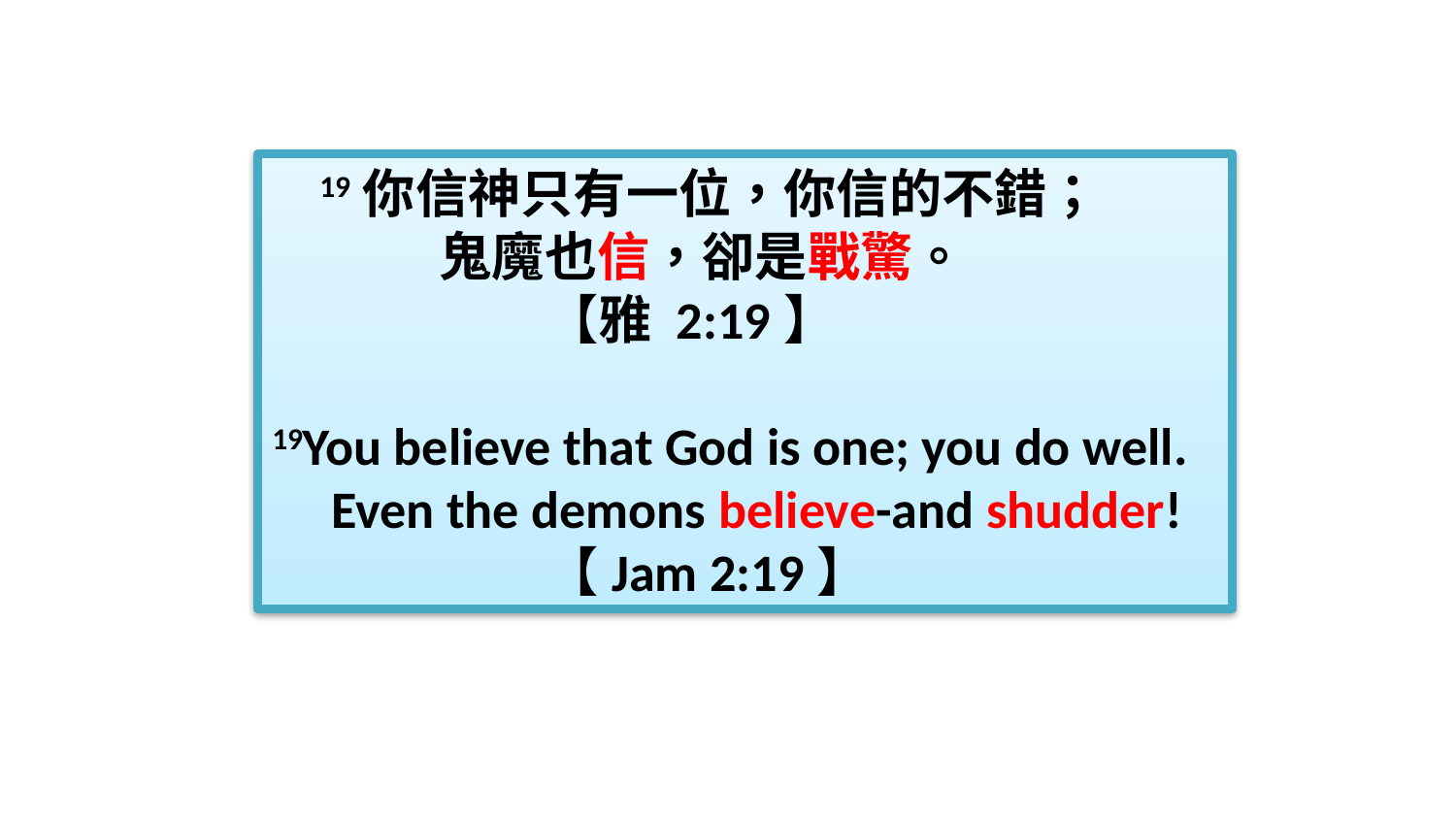

19你信神只有一位，你信的不錯；
             鬼魔也信，卻是戰驚。
                      【雅 2:19】

19You believe that God is one; you do well.
     Even the demons believe-and shudder!
                      【Jam 2:19】